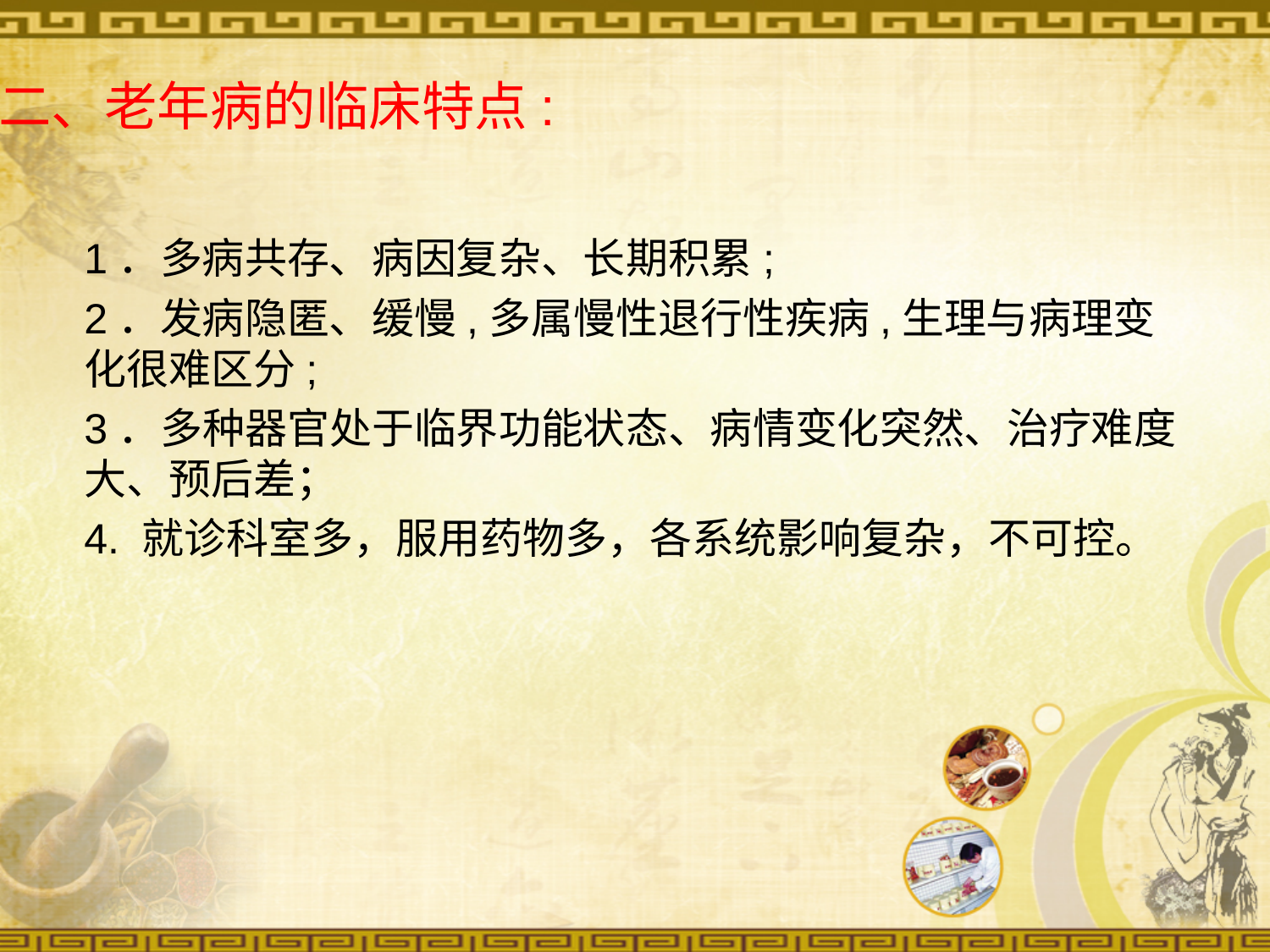

二、老年病的临床特点:
1．多病共存、病因复杂、长期积累;
2．发病隐匿、缓慢,多属慢性退行性疾病,生理与病理变化很难区分;
3．多种器官处于临界功能状态、病情变化突然、治疗难度大、预后差；
4. 就诊科室多，服用药物多，各系统影响复杂，不可控。